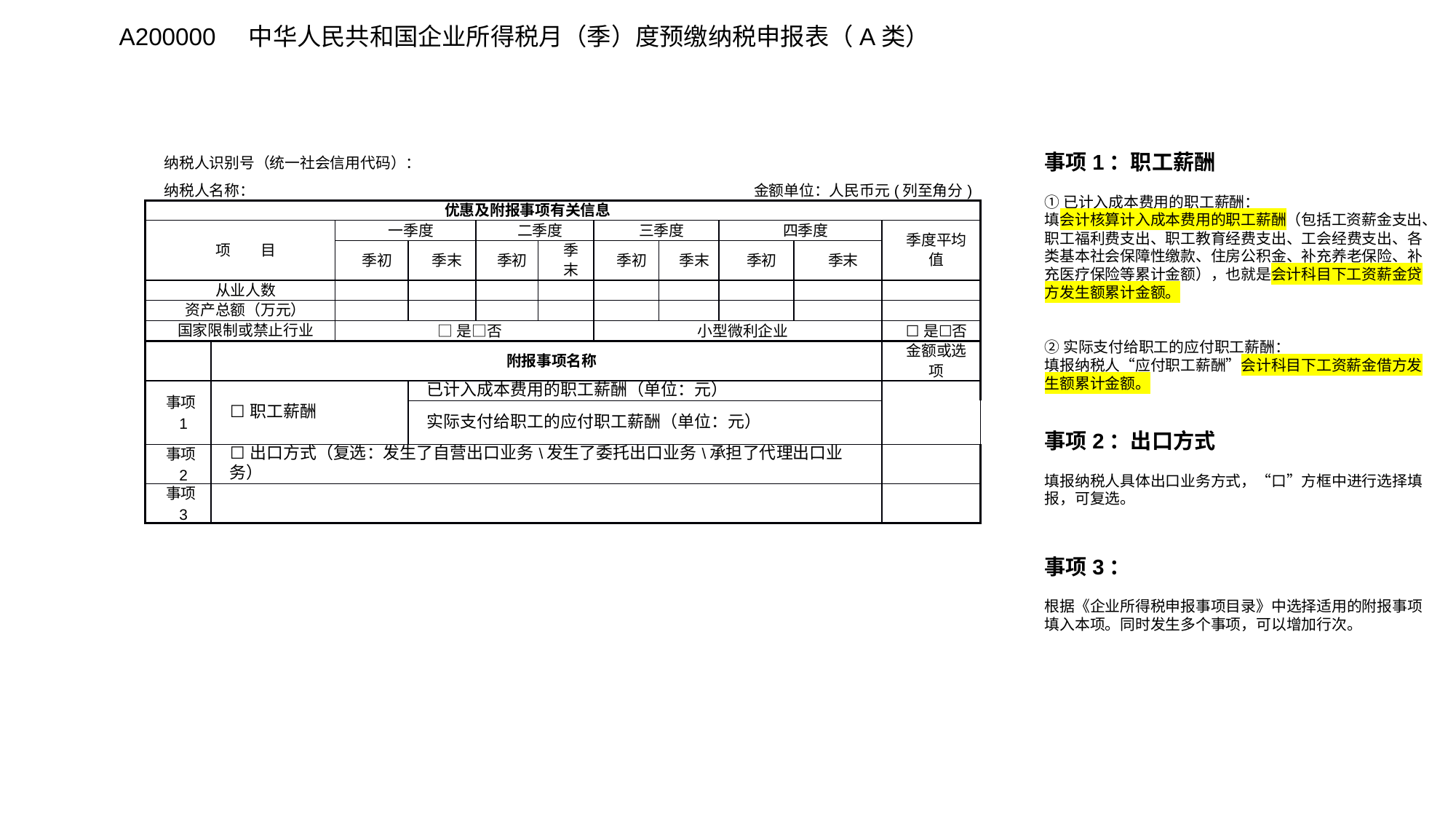

A200000    中华人民共和国企业所得税月（季）度预缴纳税申报表（A类）
|  |  |  |  |  |  |  |  |  |  |  |  |
| --- | --- | --- | --- | --- | --- | --- | --- | --- | --- | --- | --- |
| 纳税人识别号（统一社会信用代码）： |  |  |  |  |  |  |  |  |  |  |  |
| 纳税人名称： |  |  |  | 金额单位：人民币元(列至角分) |  |  |  |  |  |  |  |
| 优惠及附报事项有关信息 |  |  |  |  |  |  |  |  |  |  |  |
| 项　　目 |  | 一季度 |  |  | 二季度 |  | 三季度 |  | 四季度 |  | 季度平均值 |
|  |  | 季初 | 季末 |  | 季初 | 季末 | 季初 | 季末 | 季初 | 季末 |  |
| 从业人数 |  |  |  |  |  |  |  |  |  |  |  |
| 资产总额（万元） |  |  |  |  |  |  |  |  |  |  |  |
| 国家限制或禁止行业 |  | □是□否 |  |  |  |  | 小型微利企业 |  |  |  | ☐是☐否 |
|  | 附报事项名称 |  |  |  |  |  |  |  |  |  | 金额或选项 |
| 事项1 | ☐职工薪酬 |  | 已计入成本费用的职工薪酬（单位：元） |  |  |  |  |  |  |  |  |
|  |  |  | 实际支付给职工的应付职工薪酬（单位：元） |  |  |  |  |  |  |  |  |
| 事项2 | ☐出口方式（复选：发生了自营出口业务\发生了委托出口业务\承担了代理出口业务） |  |  |  |  |  |  |  |  |  |  |
| 事项3 |  |  |  |  |  |  |  |  |  |  |  |
事项1：职工薪酬

①已计入成本费用的职工薪酬：
填会计核算计入成本费用的职工薪酬（包括工资薪金支出、职工福利费支出、职工教育经费支出、工会经费支出、各类基本社会保障性缴款、住房公积金、补充养老保险、补充医疗保险等累计金额），也就是会计科目下工资薪金贷方发生额累计金额。

②实际支付给职工的应付职工薪酬：
填报纳税人“应付职工薪酬”会计科目下工资薪金借方发生额累计金额。
事项2：出口方式

填报纳税人具体出口业务方式，“口”方框中进行选择填报，可复选。
事项3：

根据《企业所得税申报事项目录》中选择适用的附报事项填入本项。同时发生多个事项，可以增加行次。